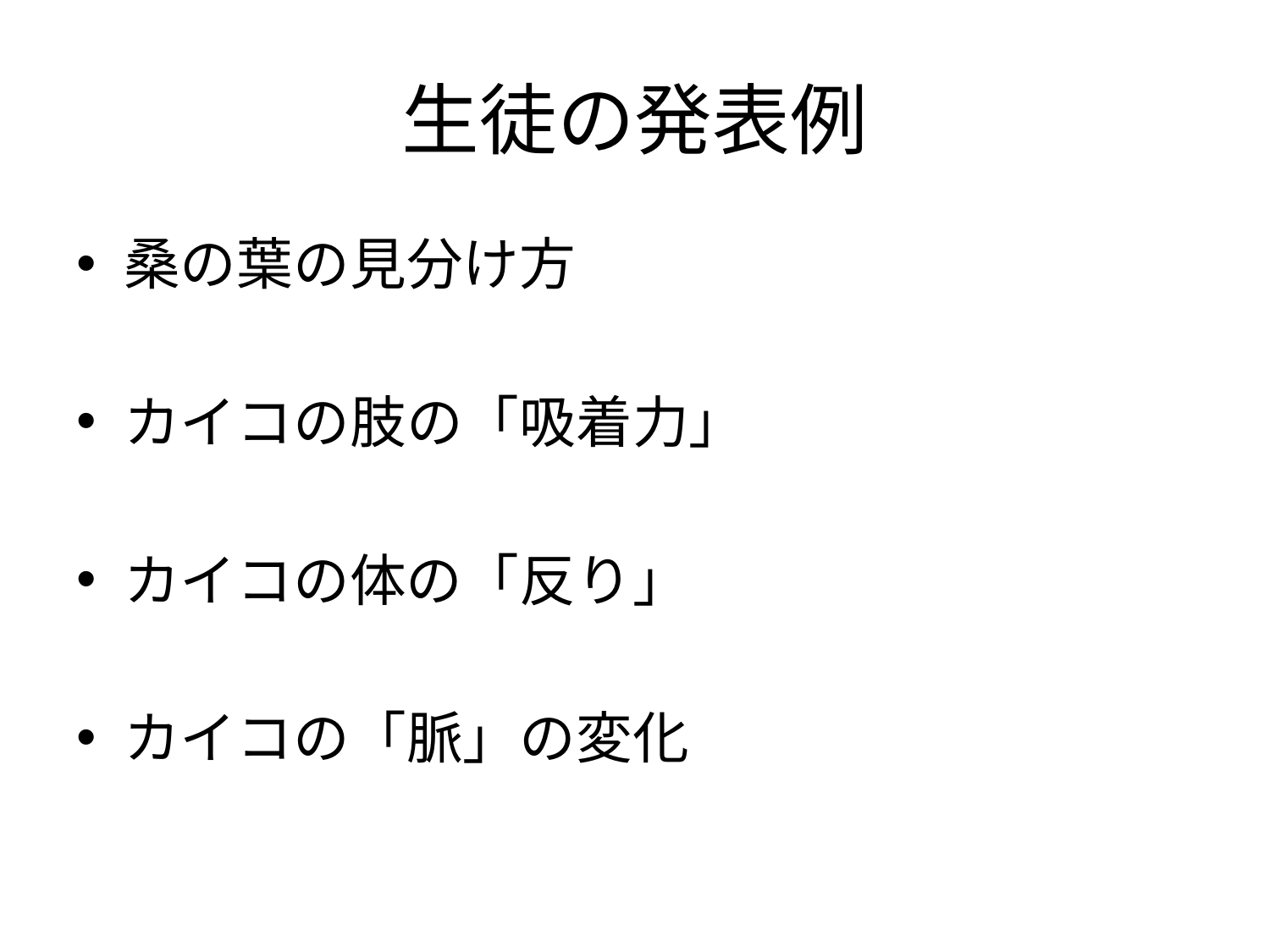

# 生徒の発表例
桑の葉の見分け方

カイコの肢の「吸着力」

カイコの体の「反り」

カイコの「脈」の変化